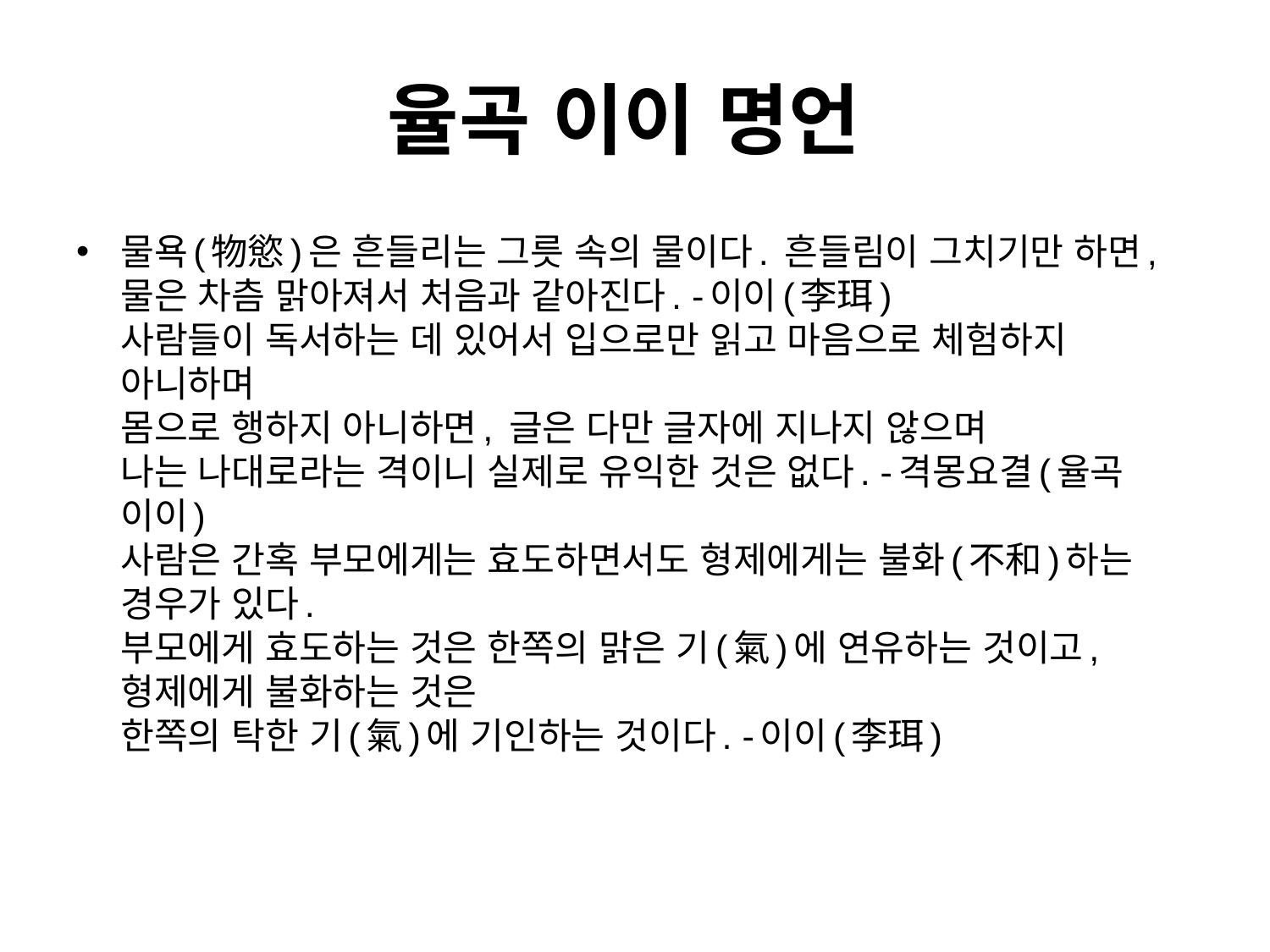

# 율곡 이이 명언
물욕(物慾)은 흔들리는 그릇 속의 물이다. 흔들림이 그치기만 하면,
물은 차츰 맑아져서 처음과 같아진다. -이이(李珥)
사람들이 독서하는 데 있어서 입으로만 읽고 마음으로 체험하지 아니하며
몸으로 행하지 아니하면, 글은 다만 글자에 지나지 않으며
나는 나대로라는 격이니 실제로 유익한 것은 없다. -격몽요결(율곡 이이)
사람은 간혹 부모에게는 효도하면서도 형제에게는 불화(不和)하는 경우가 있다.
부모에게 효도하는 것은 한쪽의 맑은 기(氣)에 연유하는 것이고, 형제에게 불화하는 것은
한쪽의 탁한 기(氣)에 기인하는 것이다. -이이(李珥)